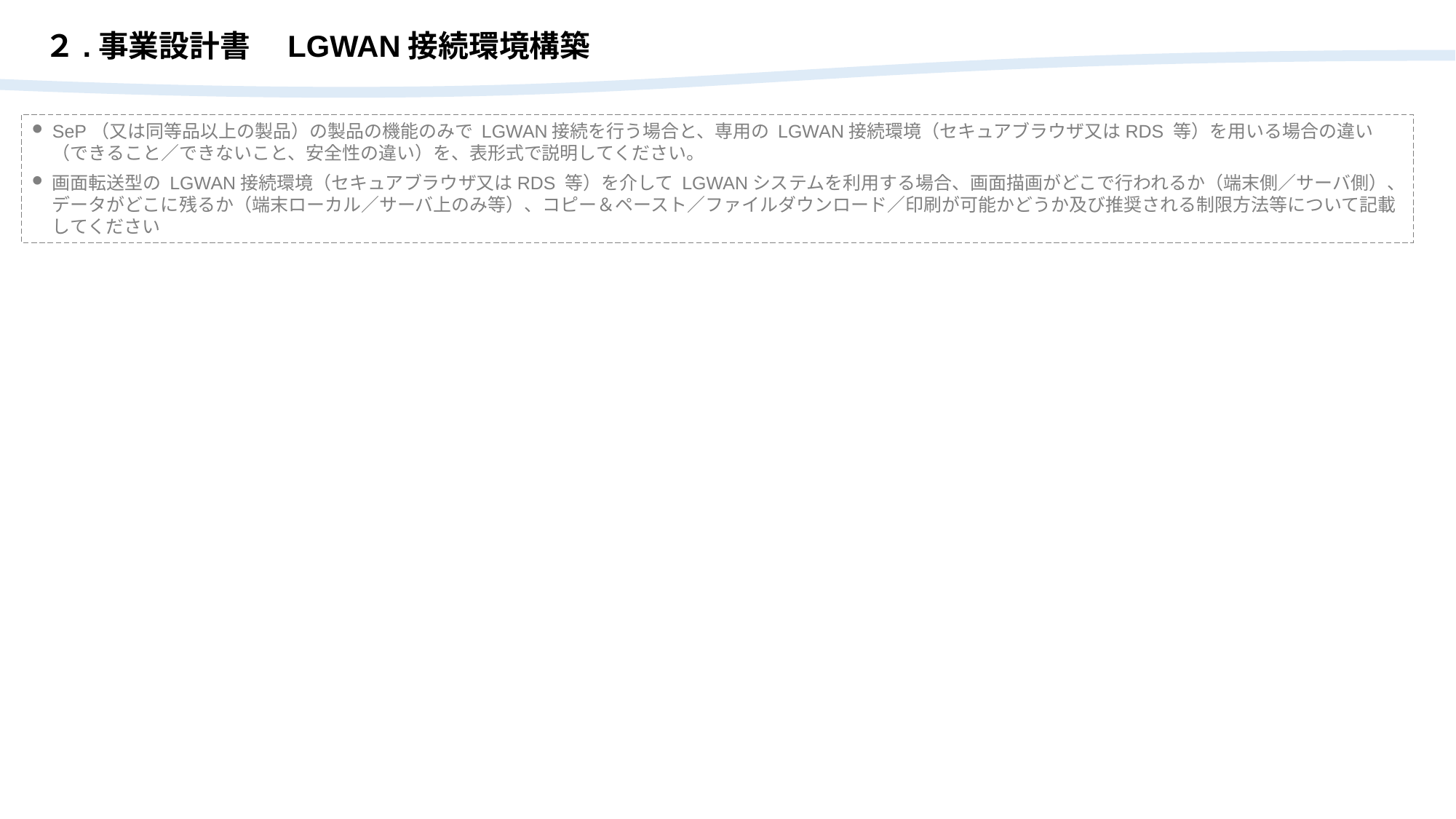

２.事業設計書　LGWAN接続環境構築

SeP（又は同等品以上の製品）の製品の機能のみで LGWAN接続を行う場合と、専用の LGWAN接続環境（セキュアブラウザ又はRDS 等）を用いる場合の違い（できること／できないこと、安全性の違い）を、表形式で説明してください。
画面転送型の LGWAN接続環境（セキュアブラウザ又はRDS 等）を介して LGWANシステムを利用する場合、画面描画がどこで行われるか（端末側／サーバ側）、データがどこに残るか（端末ローカル／サーバ上のみ等）、コピー＆ペースト／ファイルダウンロード／印刷が可能かどうか及び推奨される制限方法等について記載してください